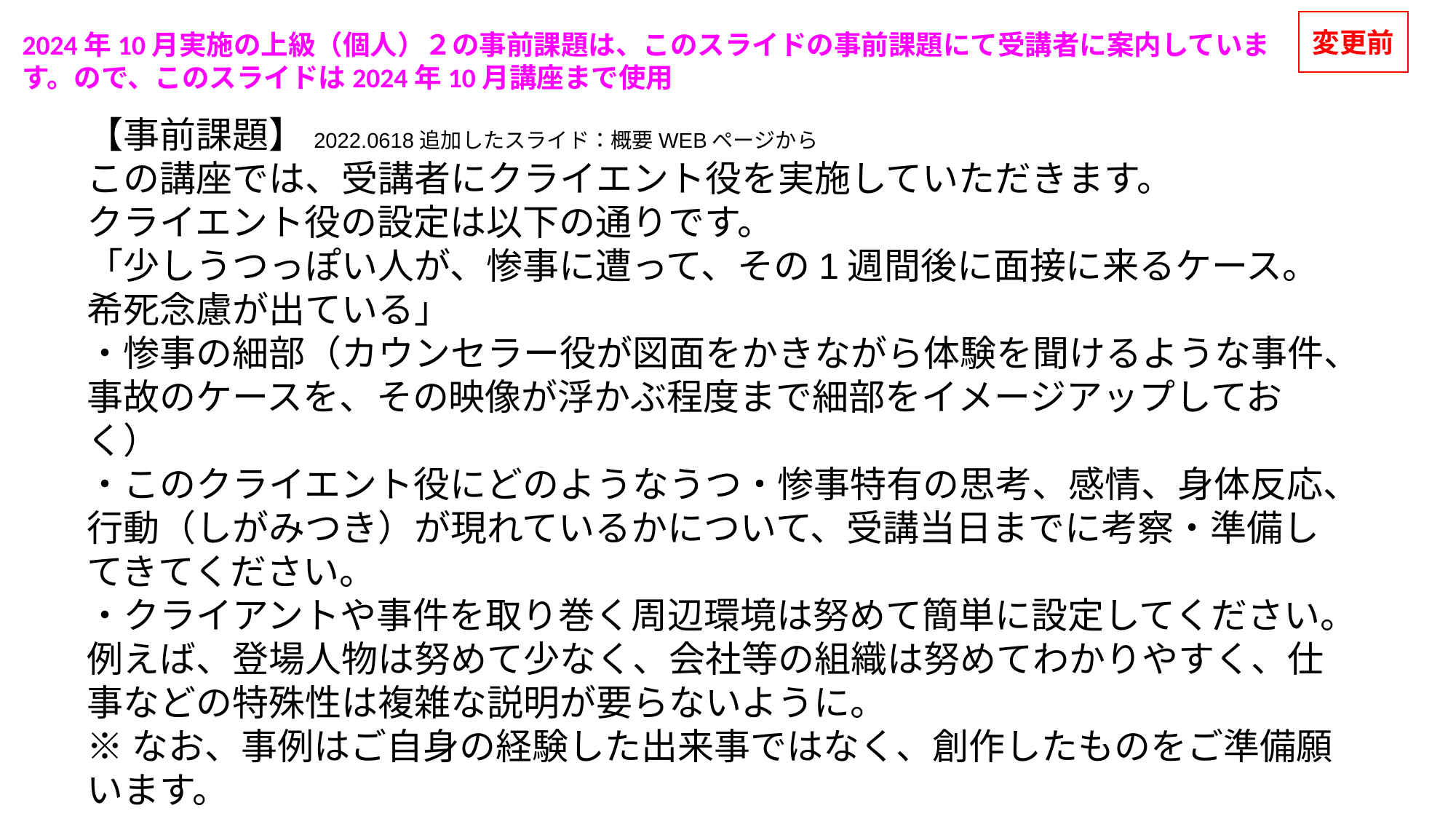

変更前
2024年10月実施の上級（個人）２の事前課題は、このスライドの事前課題にて受講者に案内しています。ので、このスライドは2024年10月講座まで使用
【事前課題】2022.0618追加したスライド：概要WEBページから
この講座では、受講者にクライエント役を実施していただきます。
クライエント役の設定は以下の通りです。
「少しうつっぽい人が、惨事に遭って、その1週間後に面接に来るケース。希死念慮が出ている」
・惨事の細部（カウンセラー役が図面をかきながら体験を聞けるような事件、事故のケースを、その映像が浮かぶ程度まで細部をイメージアップしておく）
・このクライエント役にどのようなうつ・惨事特有の思考、感情、身体反応、行動（しがみつき）が現れているかについて、受講当日までに考察・準備してきてください。
・クライアントや事件を取り巻く周辺環境は努めて簡単に設定してください。例えば、登場人物は努めて少なく、会社等の組織は努めてわかりやすく、仕事などの特殊性は複雑な説明が要らないように。
※なお、事例はご自身の経験した出来事ではなく、創作したものをご準備願います。